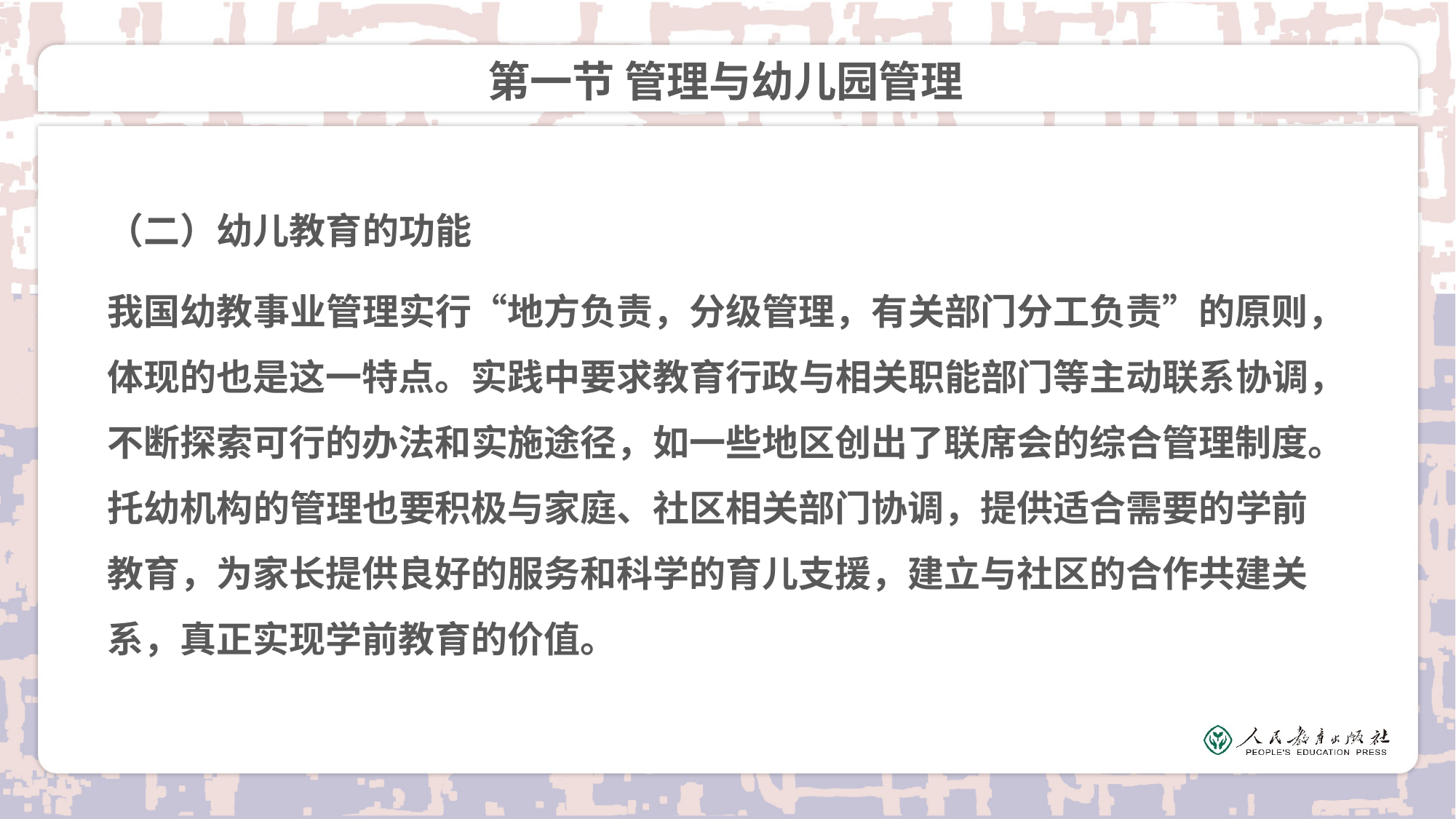

# 第一节 管理与幼儿园管理
（二）幼儿教育的功能
我国幼教事业管理实行“地方负责，分级管理，有关部门分工负责”的原则，体现的也是这一特点。实践中要求教育行政与相关职能部门等主动联系协调，不断探索可行的办法和实施途径，如一些地区创出了联席会的综合管理制度。托幼机构的管理也要积极与家庭、社区相关部门协调，提供适合需要的学前教育，为家长提供良好的服务和科学的育儿支援，建立与社区的合作共建关系，真正实现学前教育的价值。